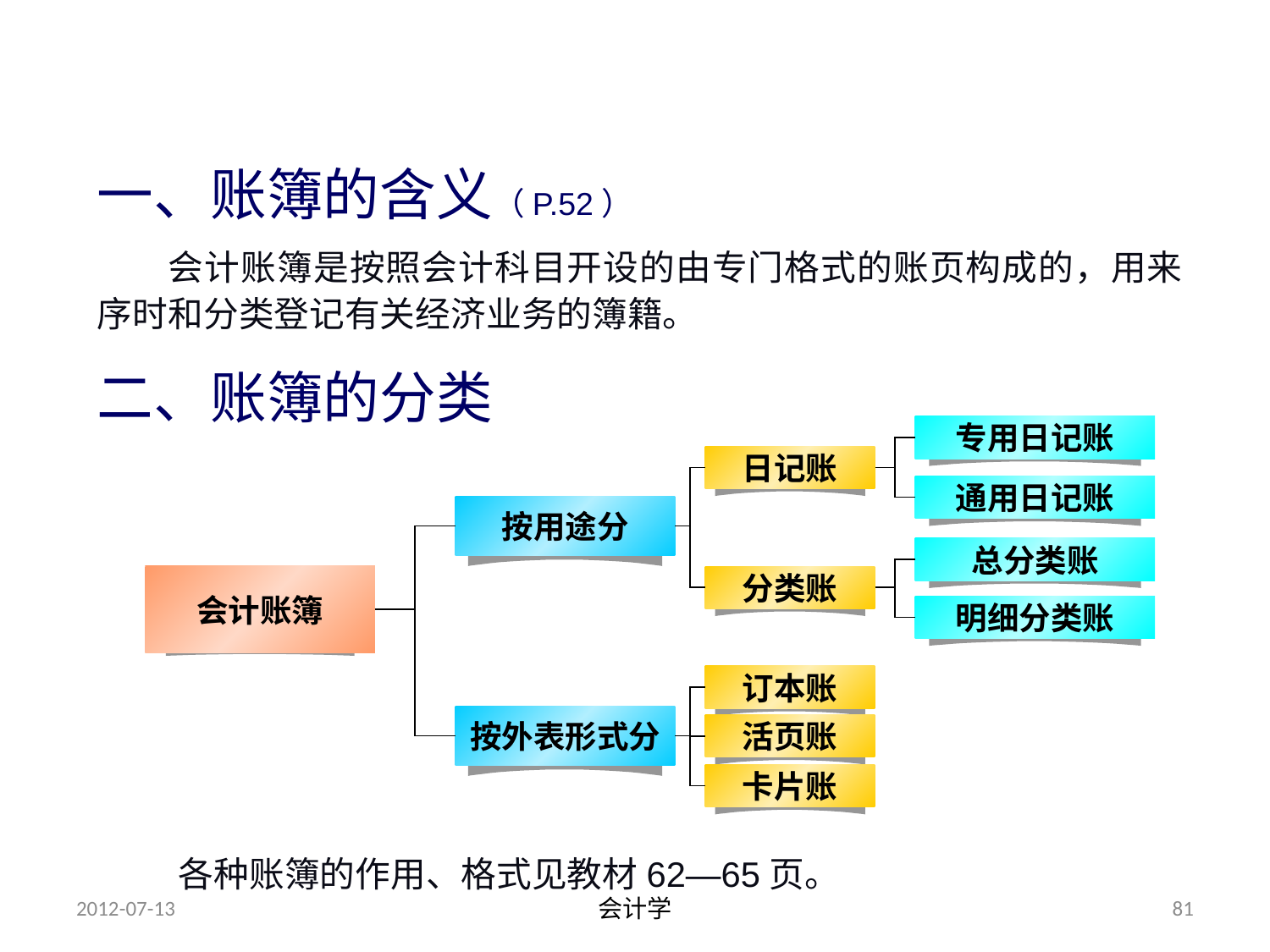

# 第四节    会计账簿
一、账簿的含义（P.52）
       会计账簿是按照会计科目开设的由专门格式的账页构成的，用来序时和分类登记有关经济业务的簿籍。
二、账簿的分类
专用日记账

日记账

通用日记账

按用途分

总分类账

会计账簿

分类账

明细分类账

订本账

按外表形式分

活页账

卡片账

各种账簿的作用、格式见教材62—65页。
2012-07-13
会计学
81